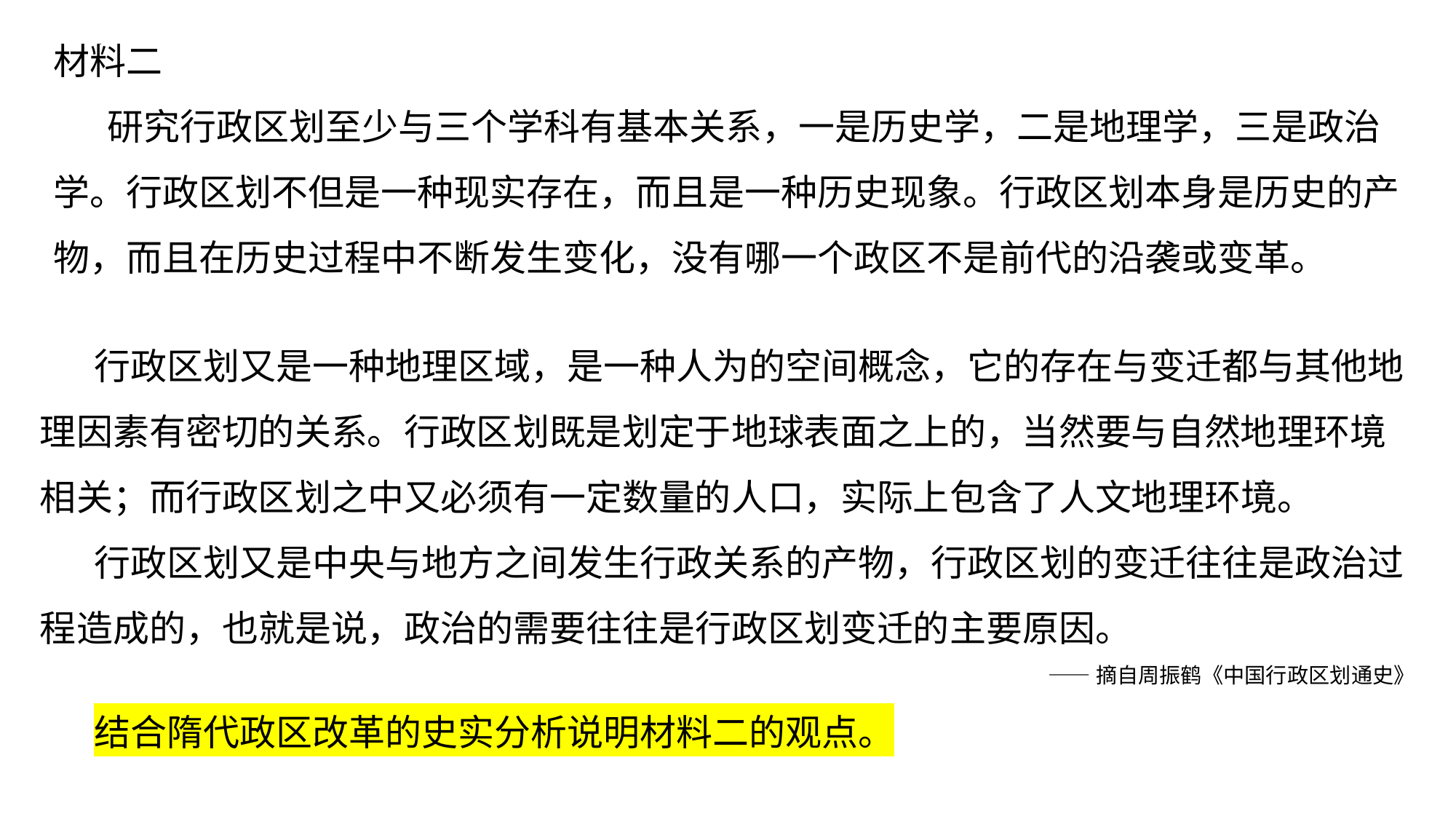

材料二
研究行政区划至少与三个学科有基本关系，一是历史学，二是地理学，三是政治学。行政区划不但是一种现实存在，而且是一种历史现象。行政区划本身是历史的产物，而且在历史过程中不断发生变化，没有哪一个政区不是前代的沿袭或变革。
行政区划又是一种地理区域，是一种人为的空间概念，它的存在与变迁都与其他地理因素有密切的关系。行政区划既是划定于地球表面之上的，当然要与自然地理环境相关；而行政区划之中又必须有一定数量的人口，实际上包含了人文地理环境。
行政区划又是中央与地方之间发生行政关系的产物，行政区划的变迁往往是政治过程造成的，也就是说，政治的需要往往是行政区划变迁的主要原因。
——摘自周振鹤《中国行政区划通史》
结合隋代政区改革的史实分析说明材料二的观点。